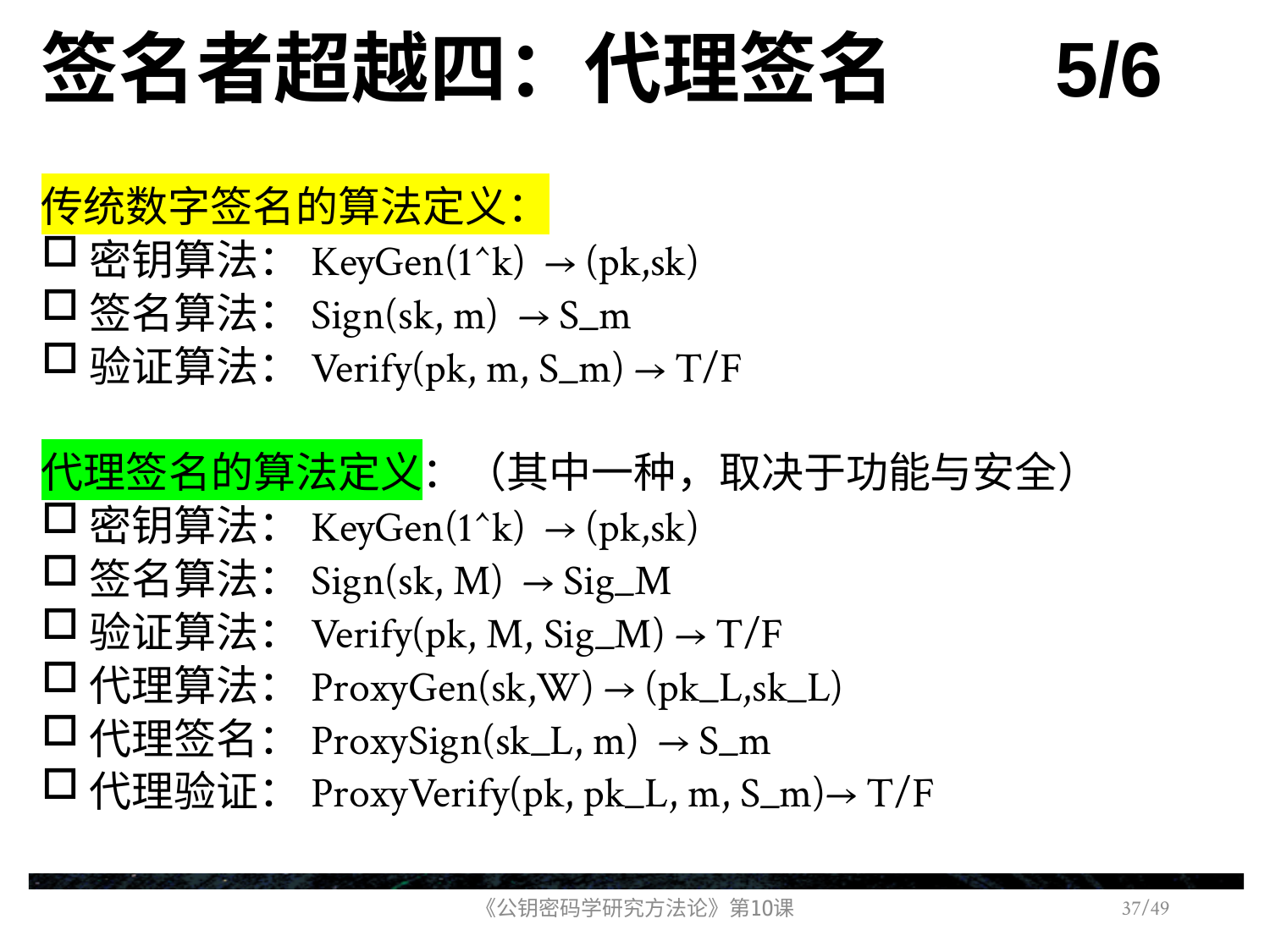

# 签名者超越四：代理签名        5/6
传统数字签名的算法定义：
密钥算法：KeyGen(1^k)  → (pk,sk)
签名算法：Sign(sk, m)  → S_m
验证算法：Verify(pk, m, S_m) → T/F

代理签名的算法定义：（其中一种，取决于功能与安全）
密钥算法：KeyGen(1^k)  → (pk,sk)
签名算法：Sign(sk, M)  → Sig_M
验证算法：Verify(pk, M, Sig_M) → T/F
代理算法：ProxyGen(sk,W) → (pk_L,sk_L)
代理签名：ProxySign(sk_L, m)  → S_m
代理验证：ProxyVerify(pk, pk_L, m, S_m)→ T/F

《公钥密码学研究方法论》第10课
37/49